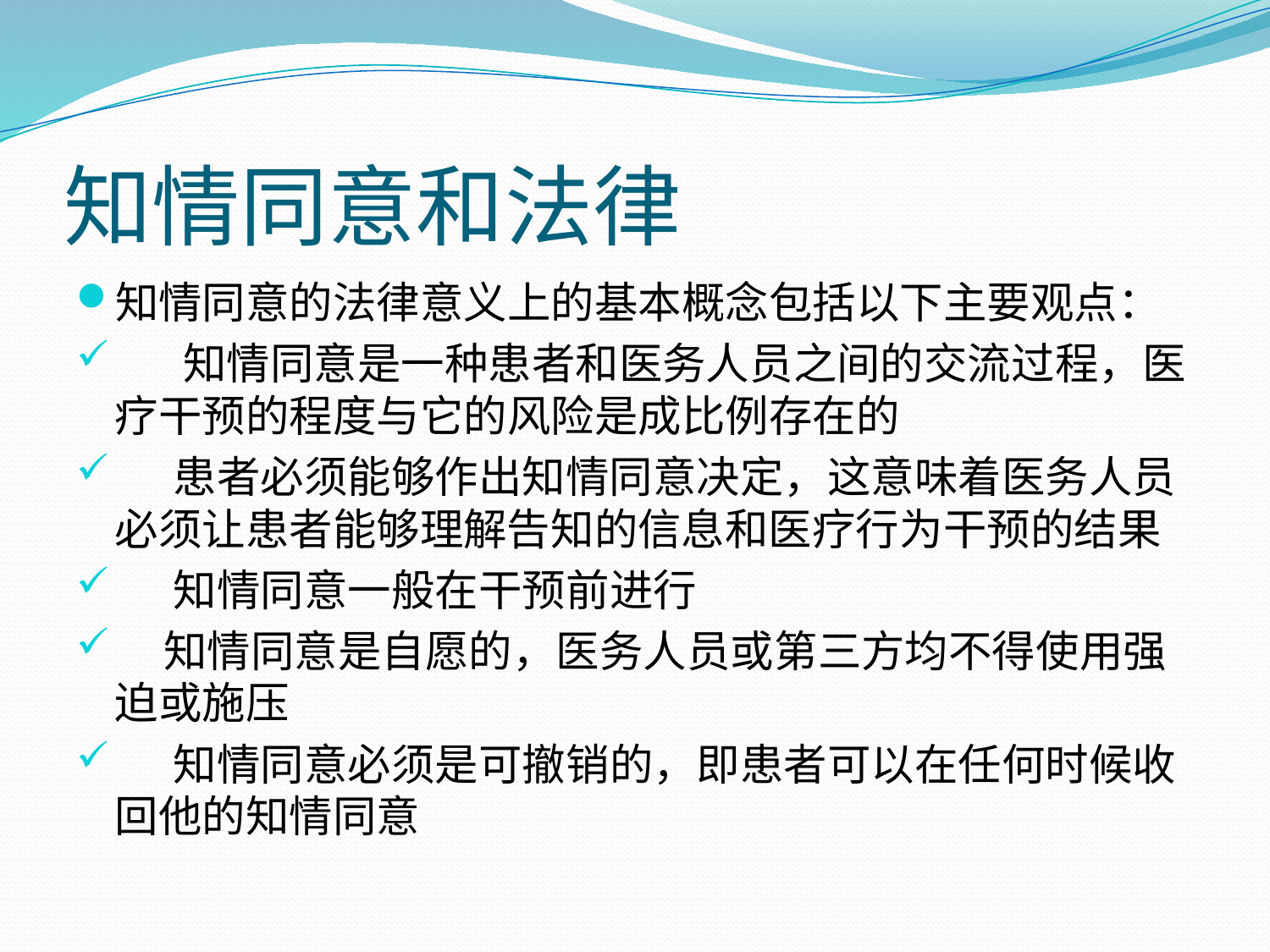

# 知情同意和法律
知情同意的法律意义上的基本概念包括以下主要观点：
      知情同意是一种患者和医务人员之间的交流过程，医疗干预的程度与它的风险是成比例存在的
     患者必须能够作出知情同意决定，这意味着医务人员必须让患者能够理解告知的信息和医疗行为干预的结果
     知情同意一般在干预前进行
    知情同意是自愿的，医务人员或第三方均不得使用强迫或施压
     知情同意必须是可撤销的，即患者可以在任何时候收回他的知情同意